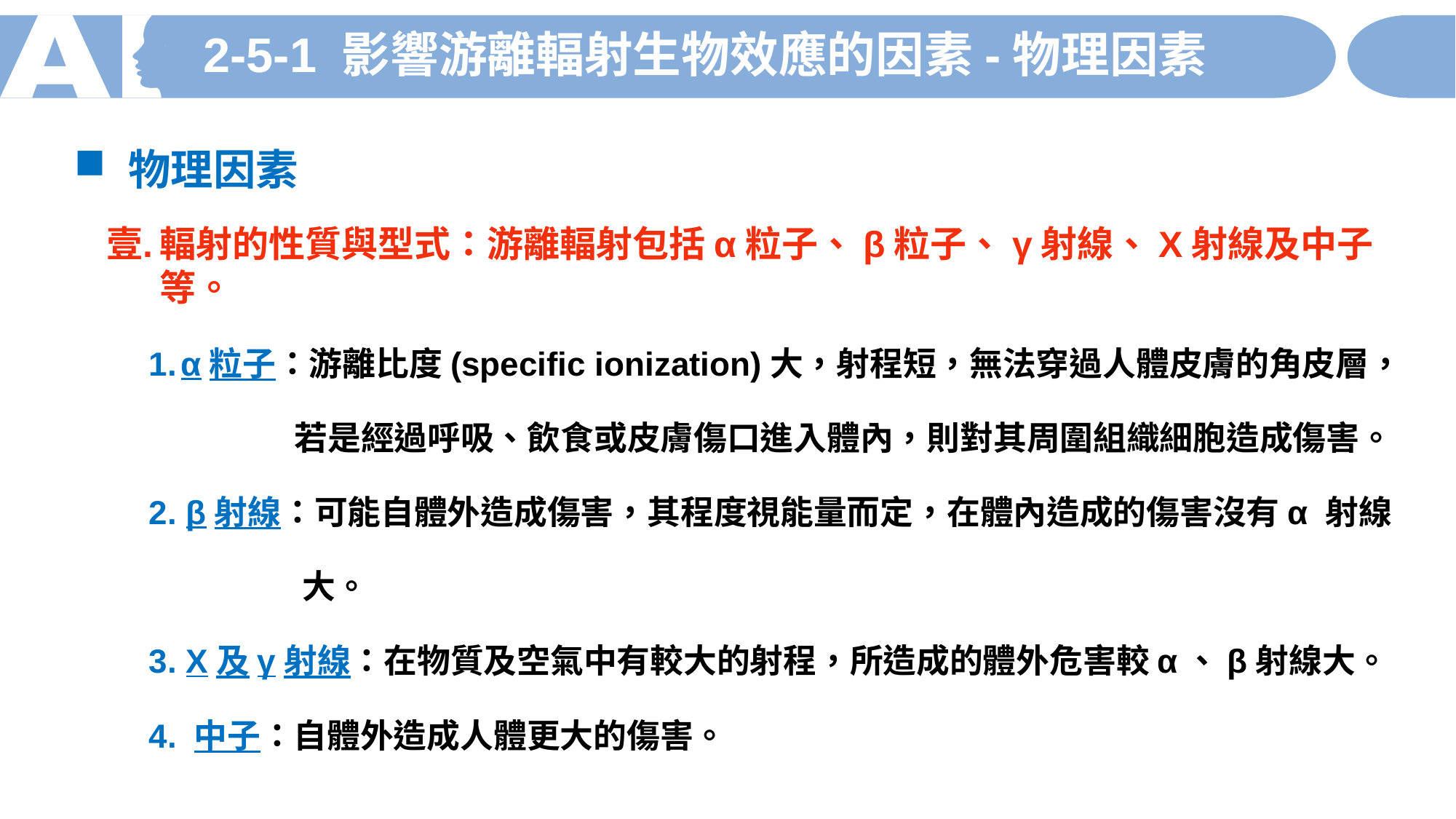

2-5-1 影響游離輻射生物效應的因素-物理因素
物理因素
輻射的性質與型式：游離輻射包括α粒子、β粒子、γ射線、Χ射線及中子等。
α粒子：游離比度(specific ionization)大，射程短，無法穿過人體皮膚的角皮層，
                  若是經過呼吸、飲食或皮膚傷口進入體內，則對其周圍組織細胞造成傷害。
2. β射線：可能自體外造成傷害，其程度視能量而定，在體內造成的傷害沒有α 射線
                   大。
3. X及γ射線：在物質及空氣中有較大的射程，所造成的體外危害較α、β射線大。
4. 中子：自體外造成人體更大的傷害。